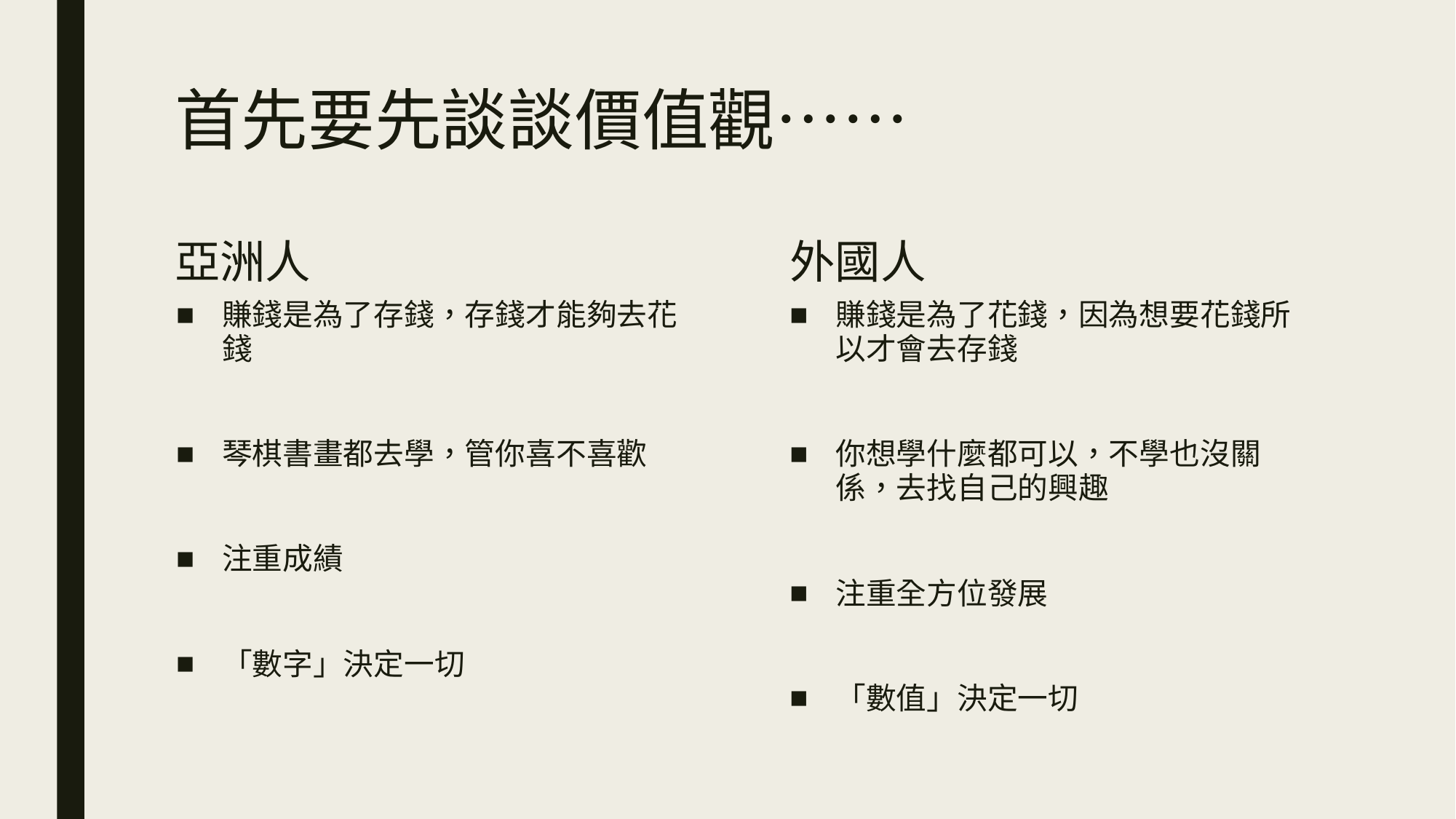

# 首先要先談談價值觀⋯⋯
亞洲人
外國人
賺錢是為了存錢，存錢才能夠去花錢

琴棋書畫都去學，管你喜不喜歡

注重成績

「數字」決定一切

賺錢是為了花錢，因為想要花錢所以才會去存錢

你想學什麼都可以，不學也沒關係，去找自己的興趣

注重全方位發展

「數值」決定一切